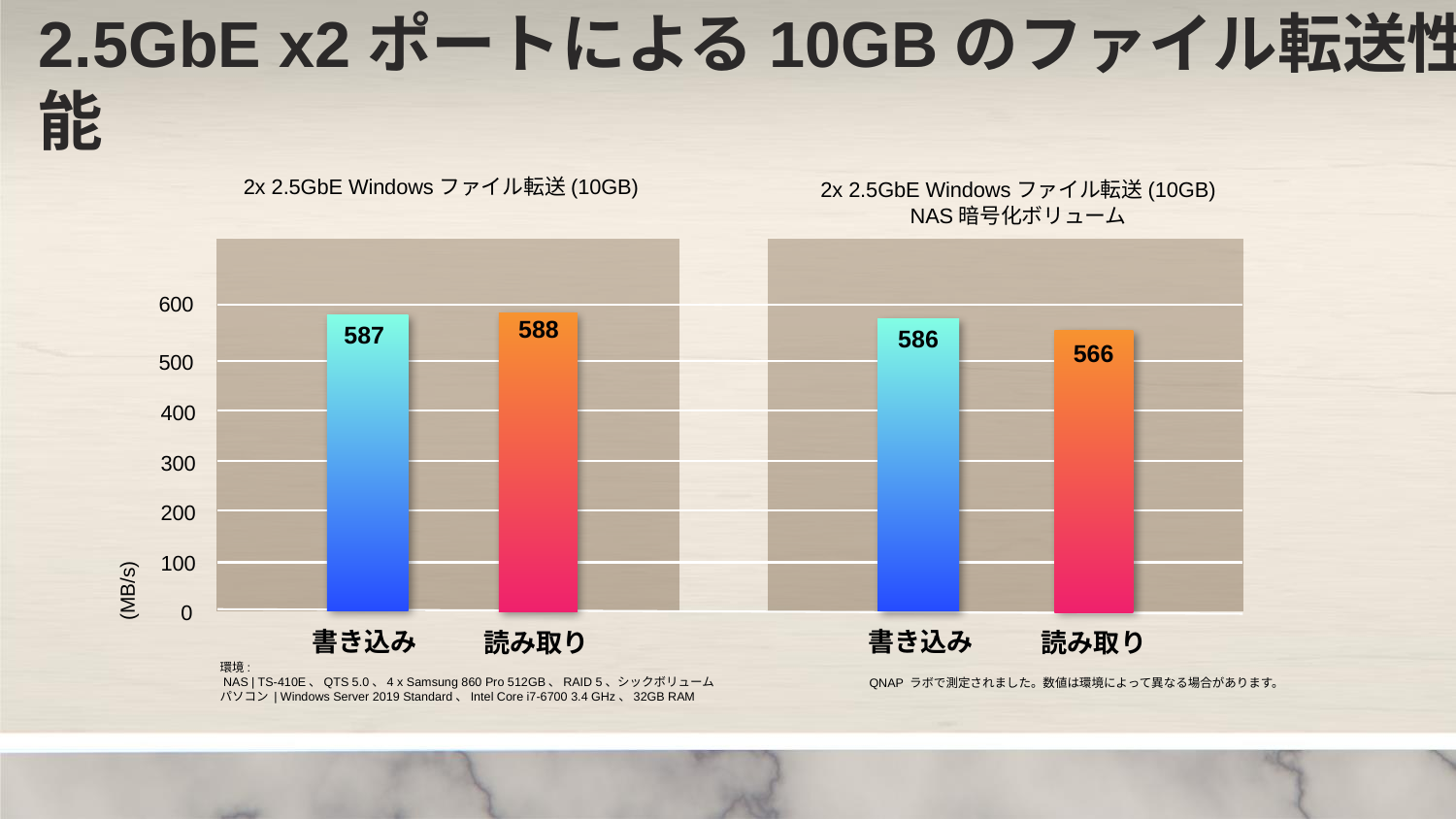

# 2.5GbE x2ポートによる10GBのファイル転送性能
2x 2.5GbE Windowsファイル転送(10GB)
2x 2.5GbE Windowsファイル転送(10GB)
NAS暗号化ボリューム

600
588
587

586

566
500
400
300
200
100
(MB/s)
0
書き込み
書き込み
読み取り
読み取り
環境:
 NAS | TS-410E、QTS 5.0、4 x Samsung 860 Pro 512GB、RAID 5、シックボリューム
パソコン | Windows Server 2019 Standard、Intel Core i7-6700 3.4 GHz、32GB RAM
QNAP ラボで測定されました。数値は環境によって異なる場合があります。